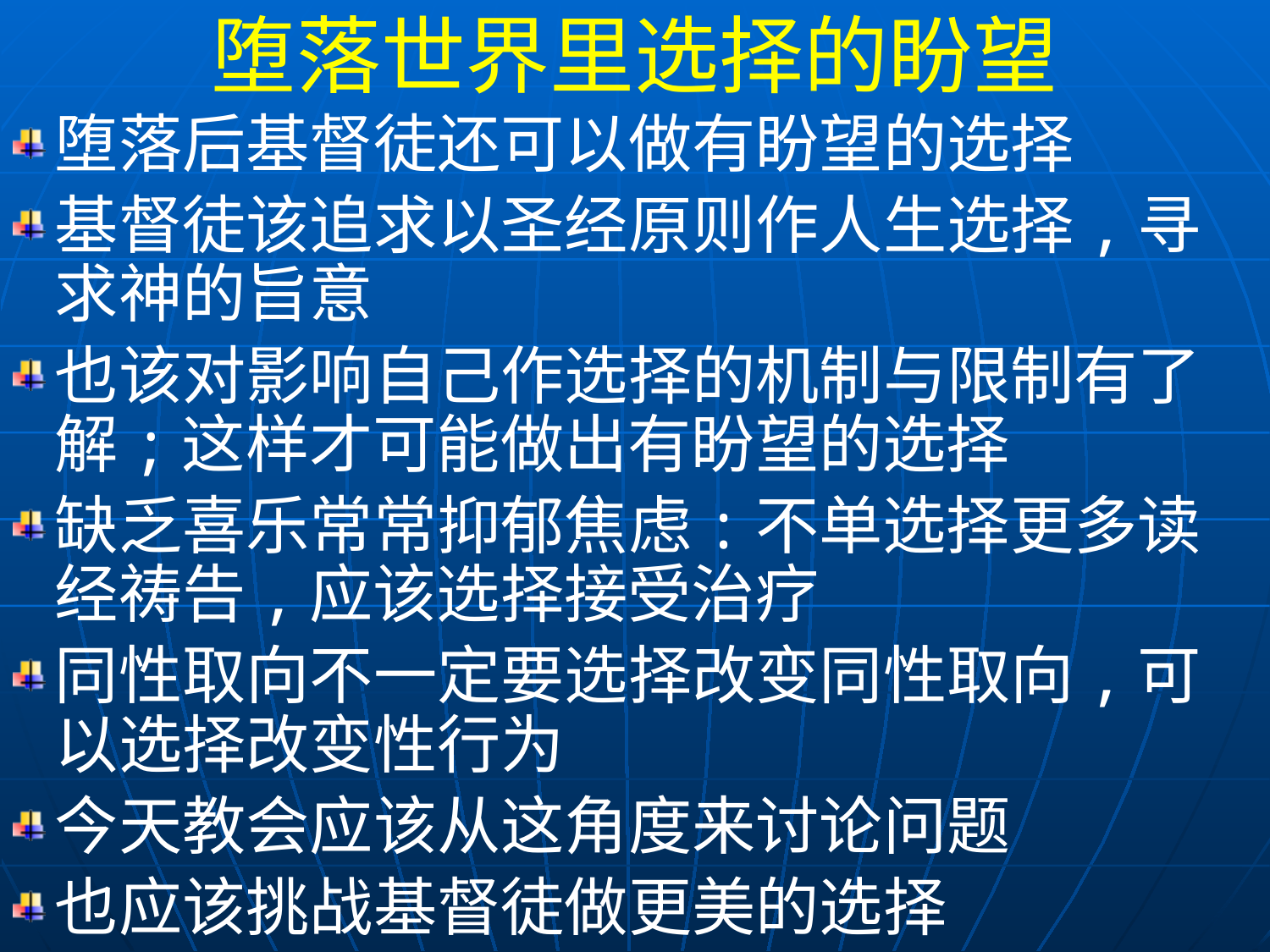

堕落世界里选择的盼望
堕落后基督徒还可以做有盼望的选择
基督徒该追求以圣经原则作人生选择,寻求神的旨意
也该对影响自己作选择的机制与限制有了解;这样才可能做出有盼望的选择
缺乏喜乐常常抑郁焦虑:不单选择更多读经祷告,应该选择接受治疗
同性取向不一定要选择改变同性取向,可以选择改变性行为
今天教会应该从这角度来讨论问题
也应该挑战基督徒做更美的选择